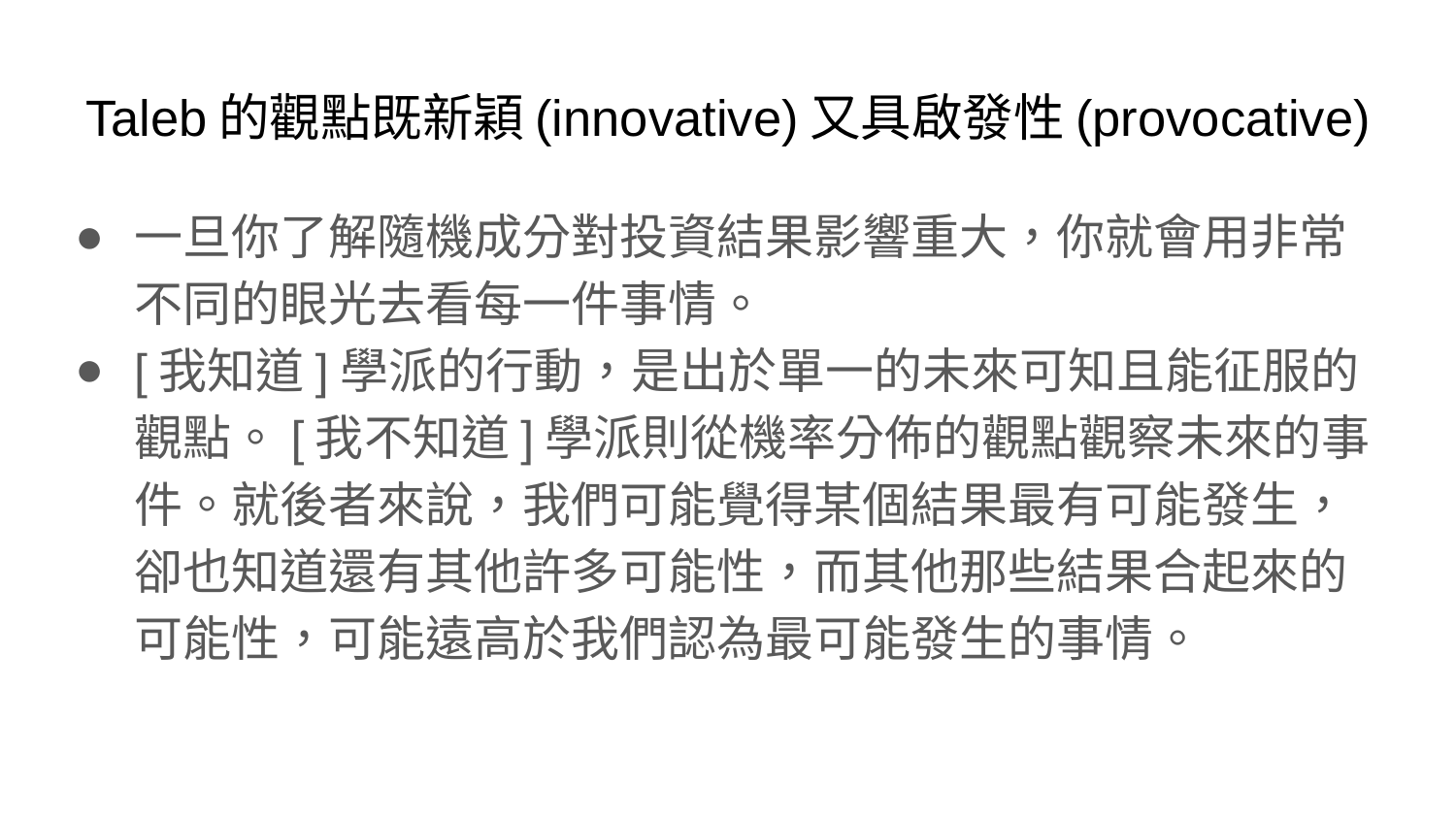

# Taleb的觀點既新穎(innovative)又具啟發性(provocative)
一旦你了解隨機成分對投資結果影響重大，你就會用非常不同的眼光去看每一件事情。
[我知道]學派的行動，是出於單一的未來可知且能征服的觀點。[我不知道]學派則從機率分佈的觀點觀察未來的事件。就後者來說，我們可能覺得某個結果最有可能發生，卻也知道還有其他許多可能性，而其他那些結果合起來的可能性，可能遠高於我們認為最可能發生的事情。